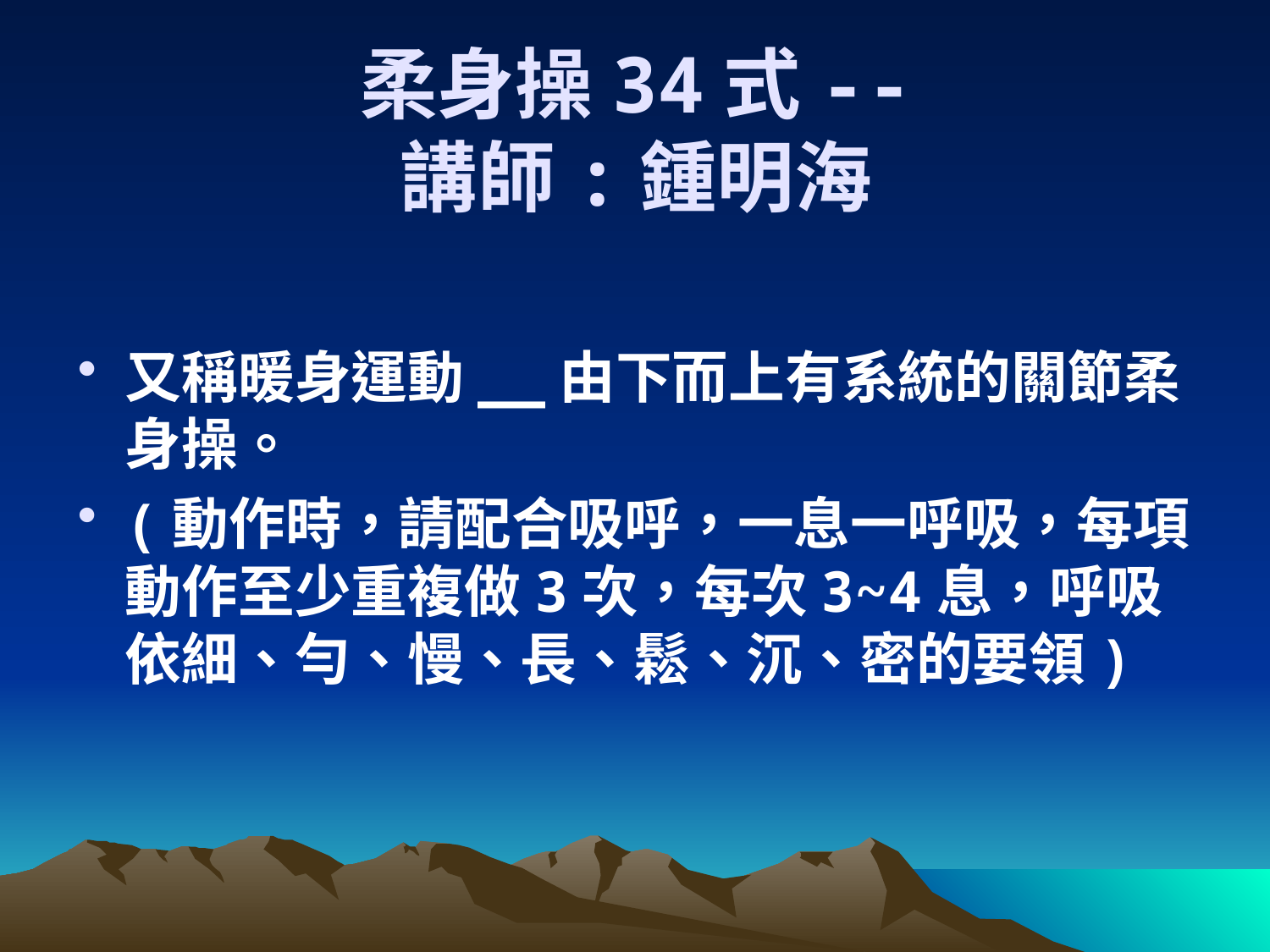

# 柔身操34式-- 講師:鍾明海

又稱暖身運動__由下而上有系統的關節柔身操。
(動作時，請配合吸呼，一息一呼吸，每項動作至少重複做3次，每次3~4息，呼吸依細、勻、慢、長、鬆、沉、密的要領)